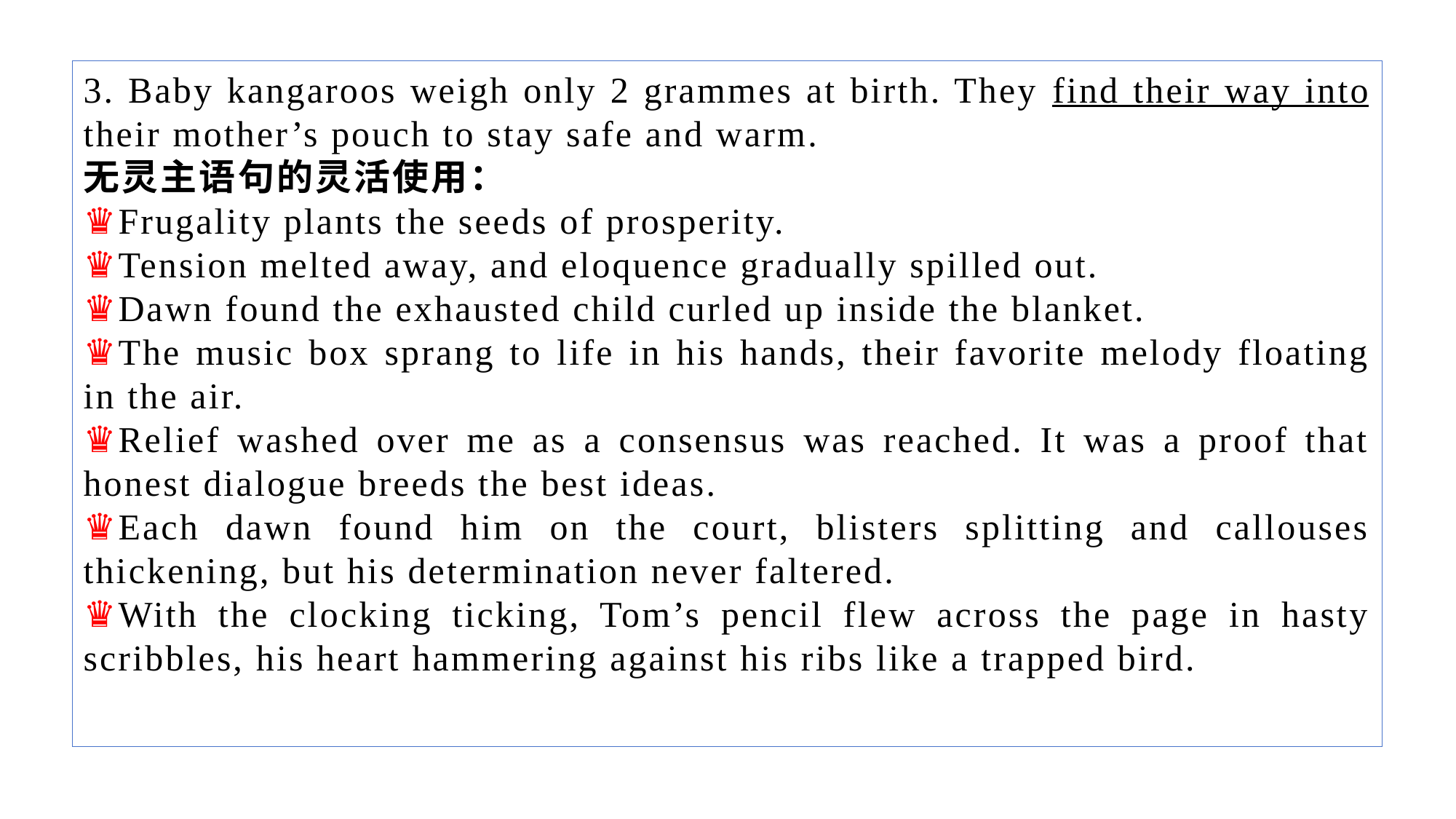

3. Baby kangaroos weigh only 2 grammes at birth. They find their way into their mother’s pouch to stay safe and warm.
无灵主语句的灵活使用：
♛Frugality plants the seeds of prosperity.
♛Tension melted away, and eloquence gradually spilled out.
♛Dawn found the exhausted child curled up inside the blanket.
♛The music box sprang to life in his hands, their favorite melody floating in the air.
♛Relief washed over me as a consensus was reached. It was a proof that honest dialogue breeds the best ideas.
♛Each dawn found him on the court, blisters splitting and callouses thickening, but his determination never faltered.
♛With the clocking ticking, Tom’s pencil flew across the page in hasty scribbles, his heart hammering against his ribs like a trapped bird.